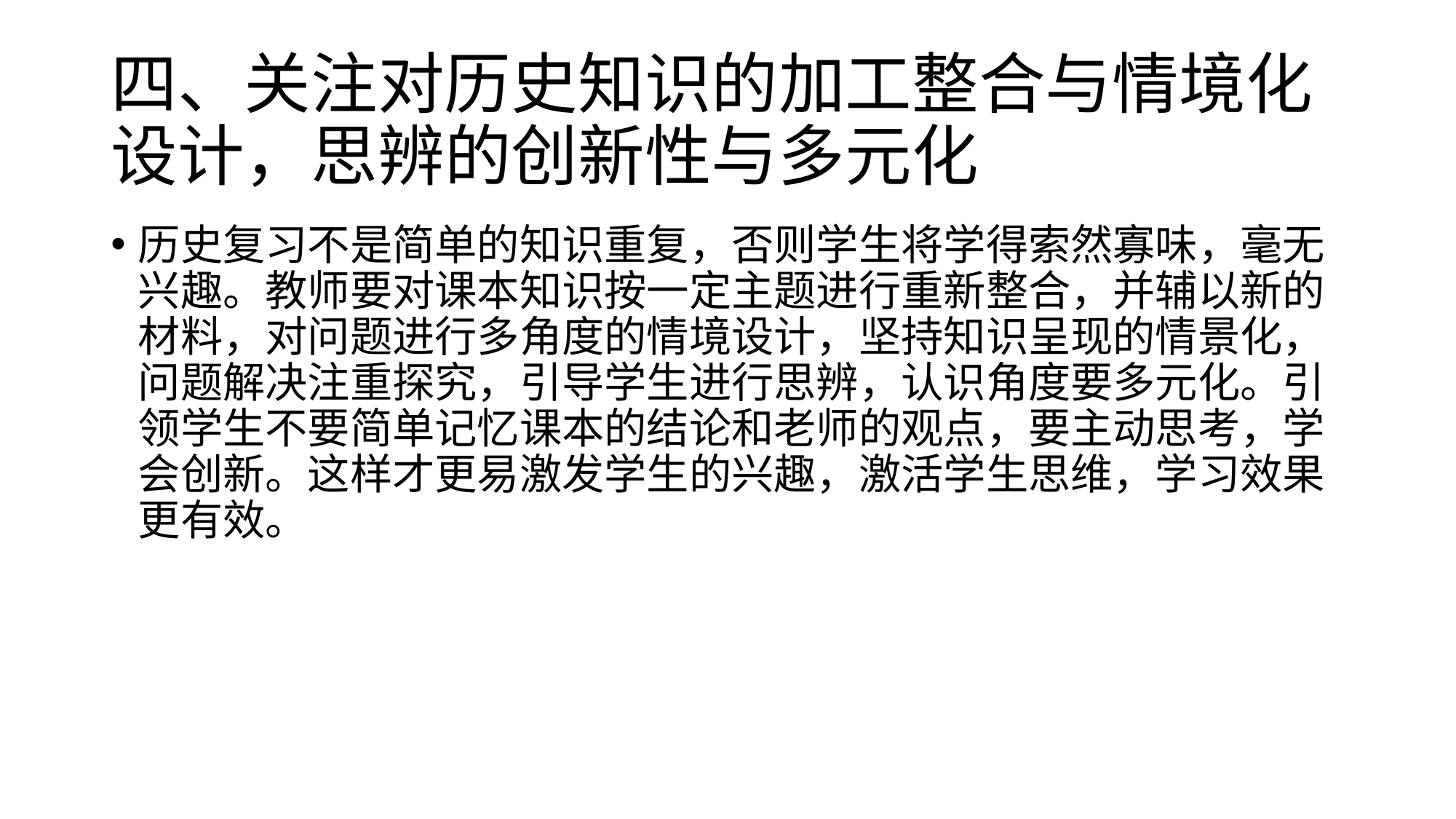

# 四、关注对历史知识的加工整合与情境化设计，思辨的创新性与多元化
历史复习不是简单的知识重复，否则学生将学得索然寡味，毫无兴趣。教师要对课本知识按一定主题进行重新整合，并辅以新的材料，对问题进行多角度的情境设计，坚持知识呈现的情景化，问题解决注重探究，引导学生进行思辨，认识角度要多元化。引领学生不要简单记忆课本的结论和老师的观点，要主动思考，学会创新。这样才更易激发学生的兴趣，激活学生思维，学习效果更有效。